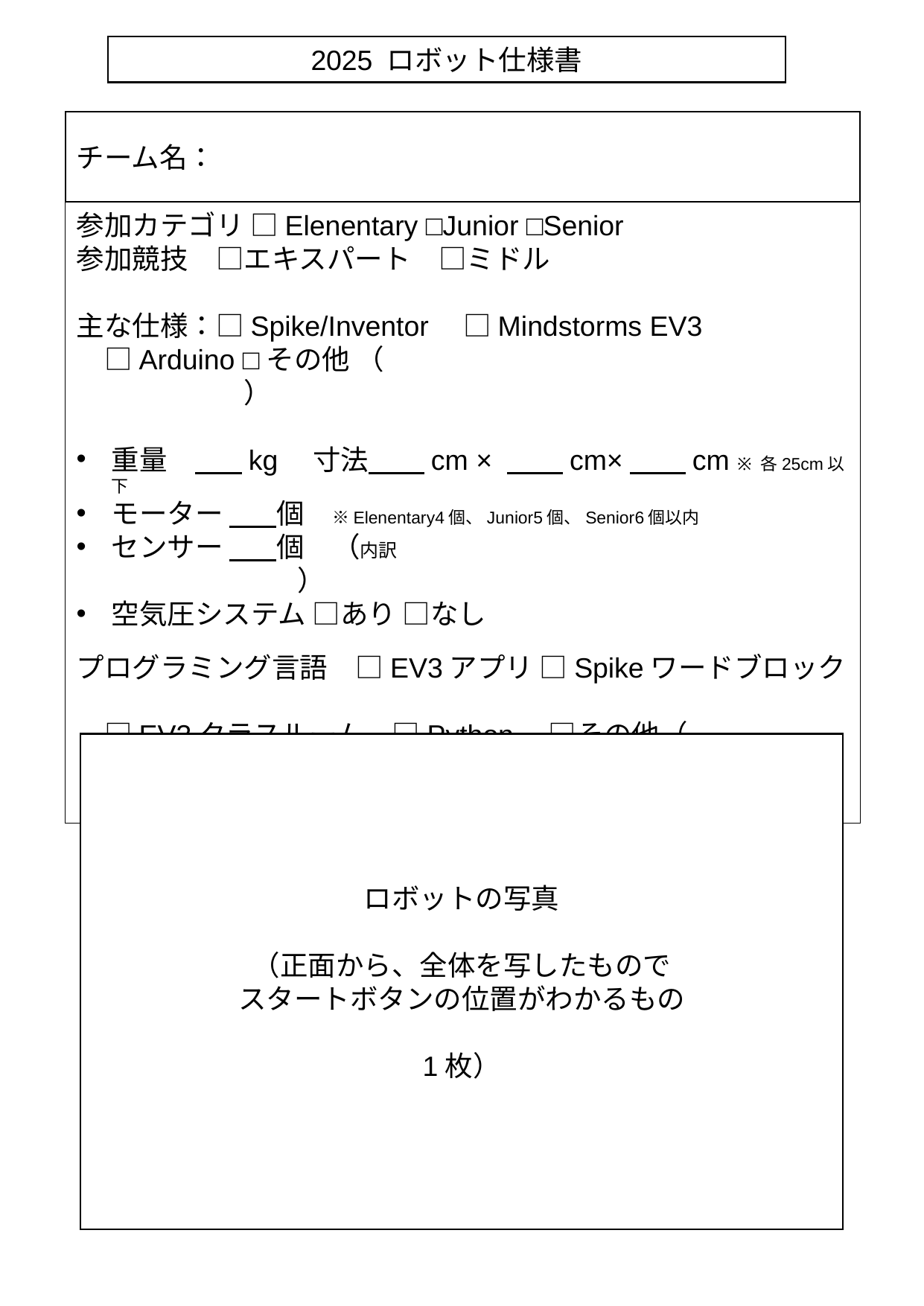

2025 ロボット仕様書
チーム名：
参加カテゴリ □Elenentary □Junior □Senior
参加競技　□エキスパート　□ミドル

主な仕様：□Spike/Inventor　□Mindstorms EV3
　□Arduino □その他 （　　　　　　　　　　　　　　　　　　　　　　）

重量　　   kg　寸法　　cm × 　　cm×　　cm ※ 各25cm以下
モーター  　  個　※Elenentary4個、Junior5個、Senior6個以内
センサー 　   個　（内訳　　　　　　　　　　　　　　　　　　　　　　　　　　　　　　　　　　）
空気圧システム □あり □なし

プログラミング言語　□EV3アプリ □Spikeワードブロック
　□EV3クラスルーム　□Python　□その他（　　　　　　　　）

ロボットの写真

（正面から、全体を写したもので
スタートボタンの位置がわかるもの

1枚）